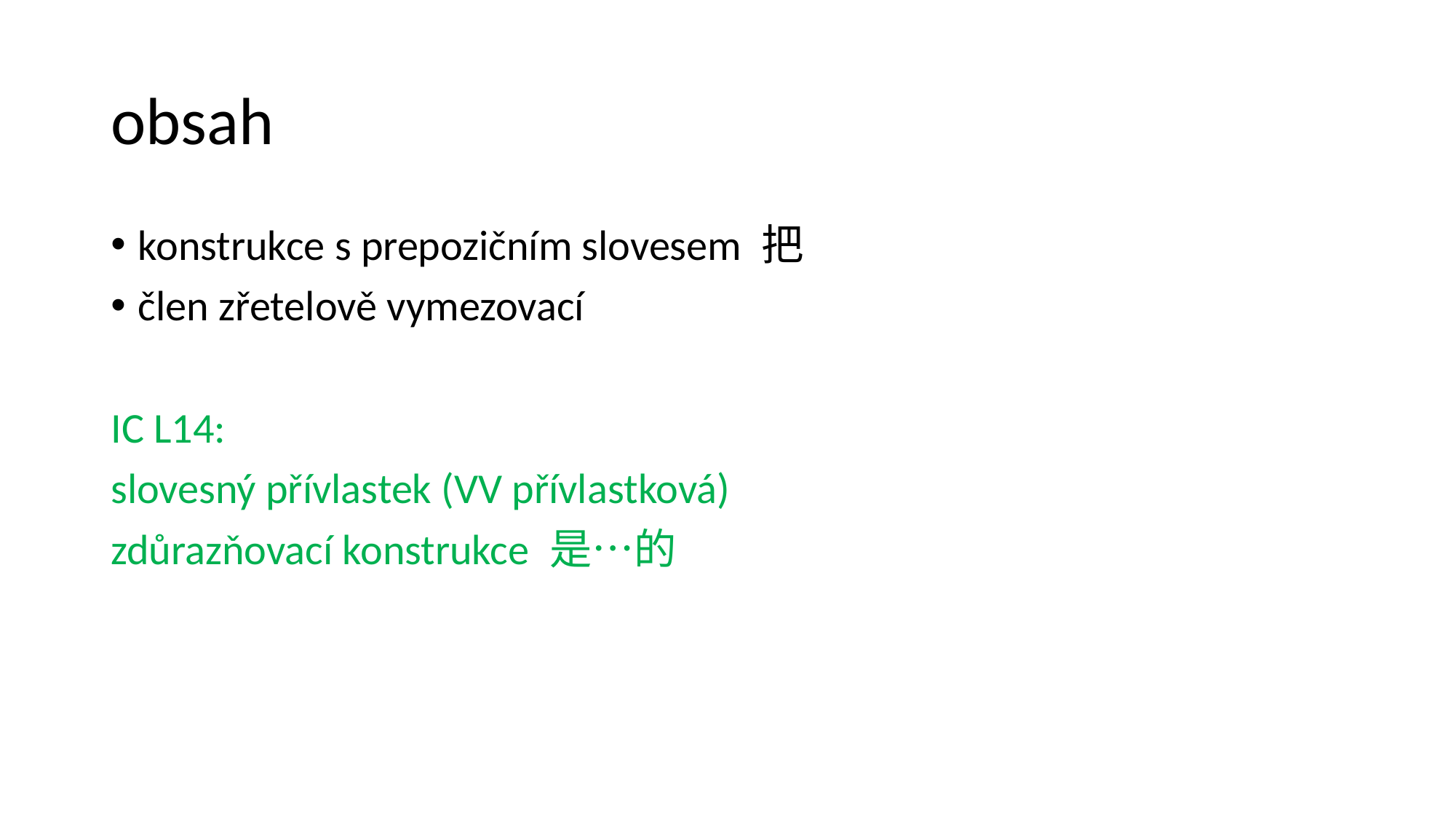

# obsah
konstrukce s prepozičním slovesem 把
člen zřetelově vymezovací

IC L14:
slovesný přívlastek (VV přívlastková)
zdůrazňovací konstrukce 是…的